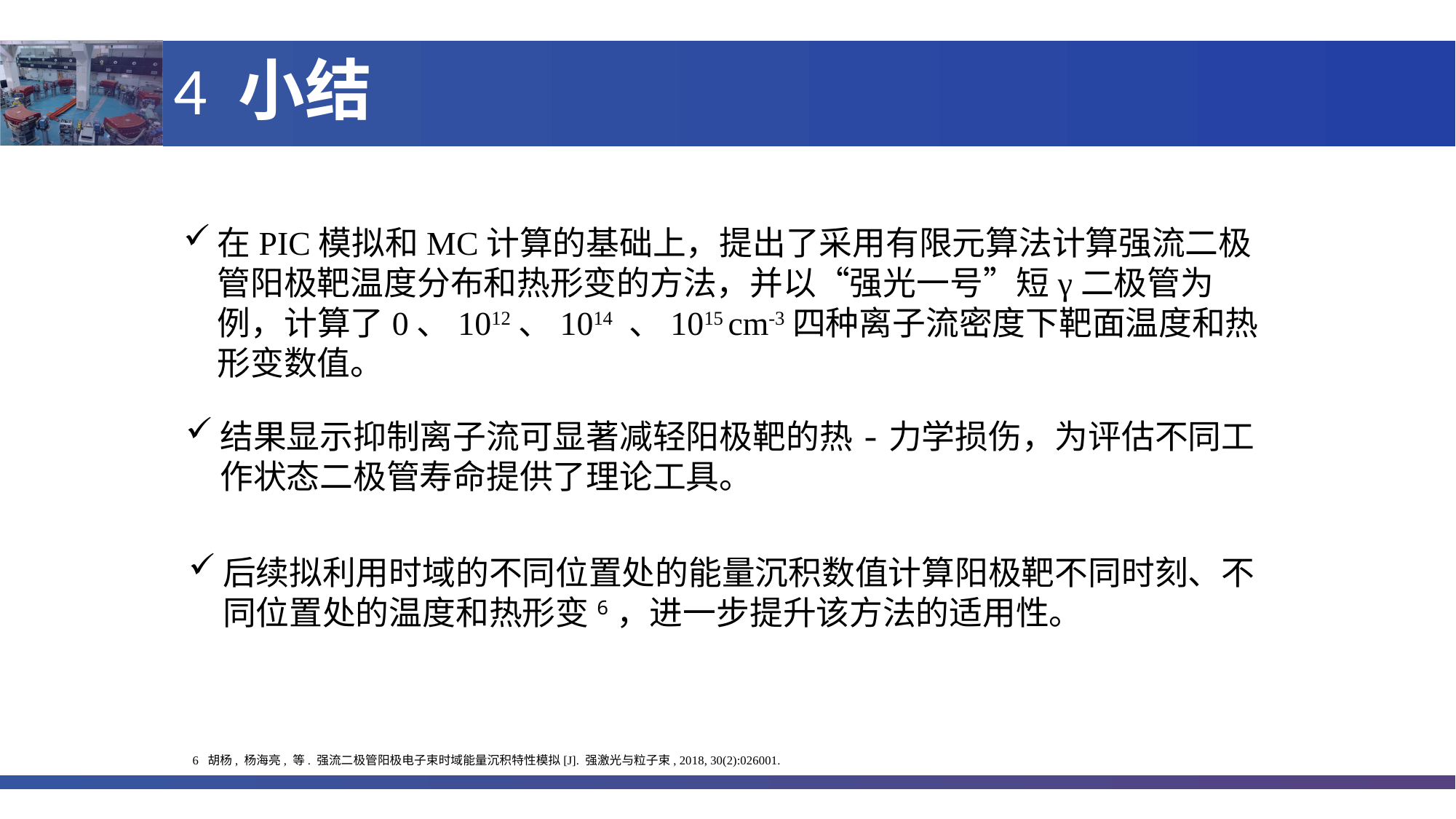

# 4 小结

在PIC模拟和MC计算的基础上，提出了采用有限元算法计算强流二极管阳极靶温度分布和热形变的方法，并以“强光一号”短γ二极管为例，计算了0、1012、1014 、1015 cm-3四种离子流密度下靶面温度和热形变数值。
结果显示抑制离子流可显著减轻阳极靶的热-力学损伤，为评估不同工作状态二极管寿命提供了理论工具。
后续拟利用时域的不同位置处的能量沉积数值计算阳极靶不同时刻、不同位置处的温度和热形变6，进一步提升该方法的适用性。
6  胡杨, 杨海亮, 等. 强流二极管阳极电子束时域能量沉积特性模拟[J]. 强激光与粒子束, 2018, 30(2):026001.